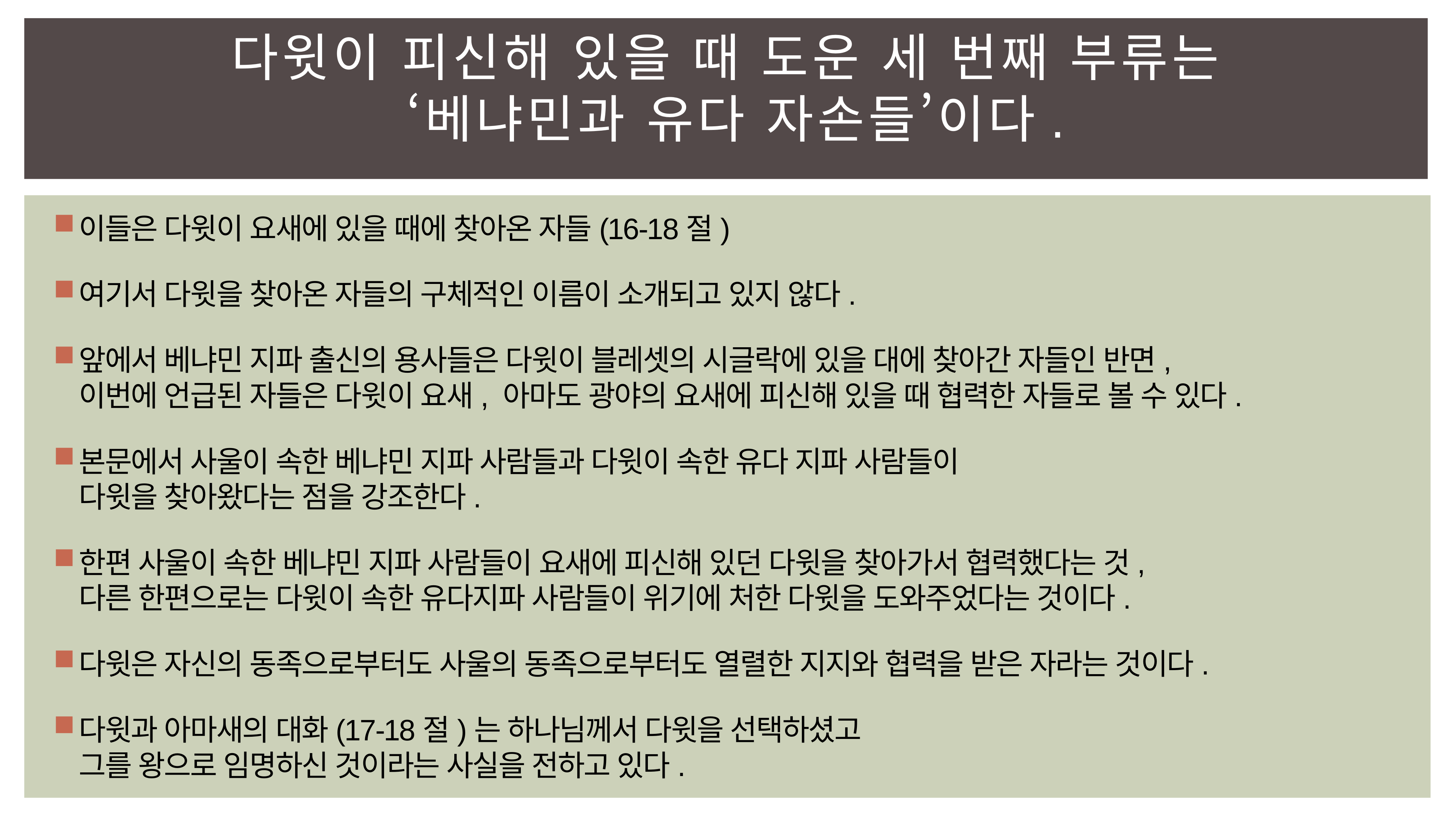

# 다윗이 피신해 있을 때 도운 세 번째 부류는 ‘베냐민과 유다 자손들’이다.

이들은 다윗이 요새에 있을 때에 찾아온 자들(16-18절)
여기서 다윗을 찾아온 자들의 구체적인 이름이 소개되고 있지 않다.
앞에서 베냐민 지파 출신의 용사들은 다윗이 블레셋의 시글락에 있을 대에 찾아간 자들인 반면,
이번에 언급된 자들은 다윗이 요새, 아마도 광야의 요새에 피신해 있을 때 협력한 자들로 볼 수 있다.
본문에서 사울이 속한 베냐민 지파 사람들과 다윗이 속한 유다 지파 사람들이
다윗을 찾아왔다는 점을 강조한다.
한편 사울이 속한 베냐민 지파 사람들이 요새에 피신해 있던 다윗을 찾아가서 협력했다는 것,
다른 한편으로는 다윗이 속한 유다지파 사람들이 위기에 처한 다윗을 도와주었다는 것이다.
다윗은 자신의 동족으로부터도 사울의 동족으로부터도 열렬한 지지와 협력을 받은 자라는 것이다.
다윗과 아마새의 대화(17-18절)는 하나님께서 다윗을 선택하셨고
그를 왕으로 임명하신 것이라는 사실을 전하고 있다.